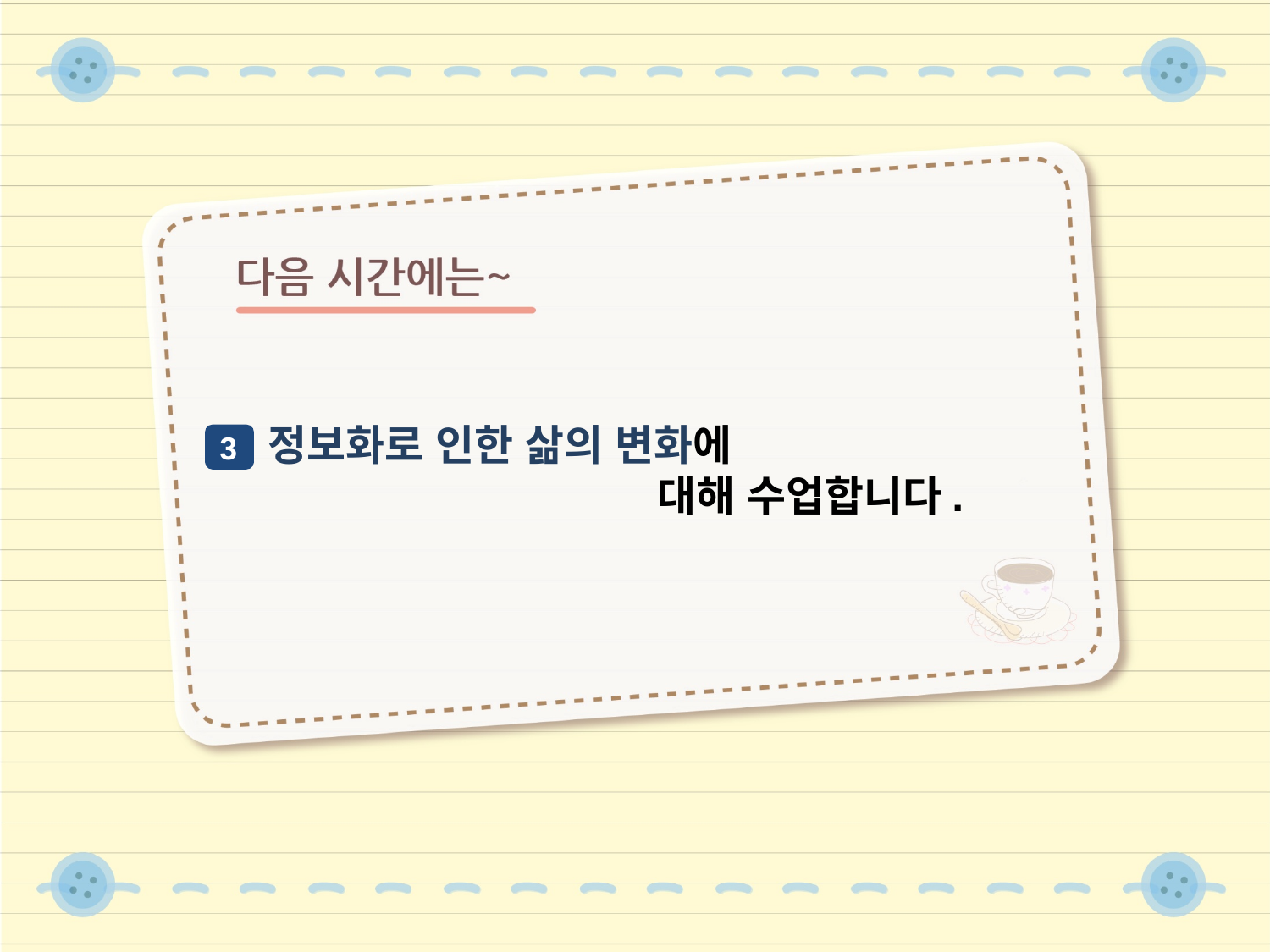

정보화로 인한 삶의 변화에
                                대해 수업합니다.
3